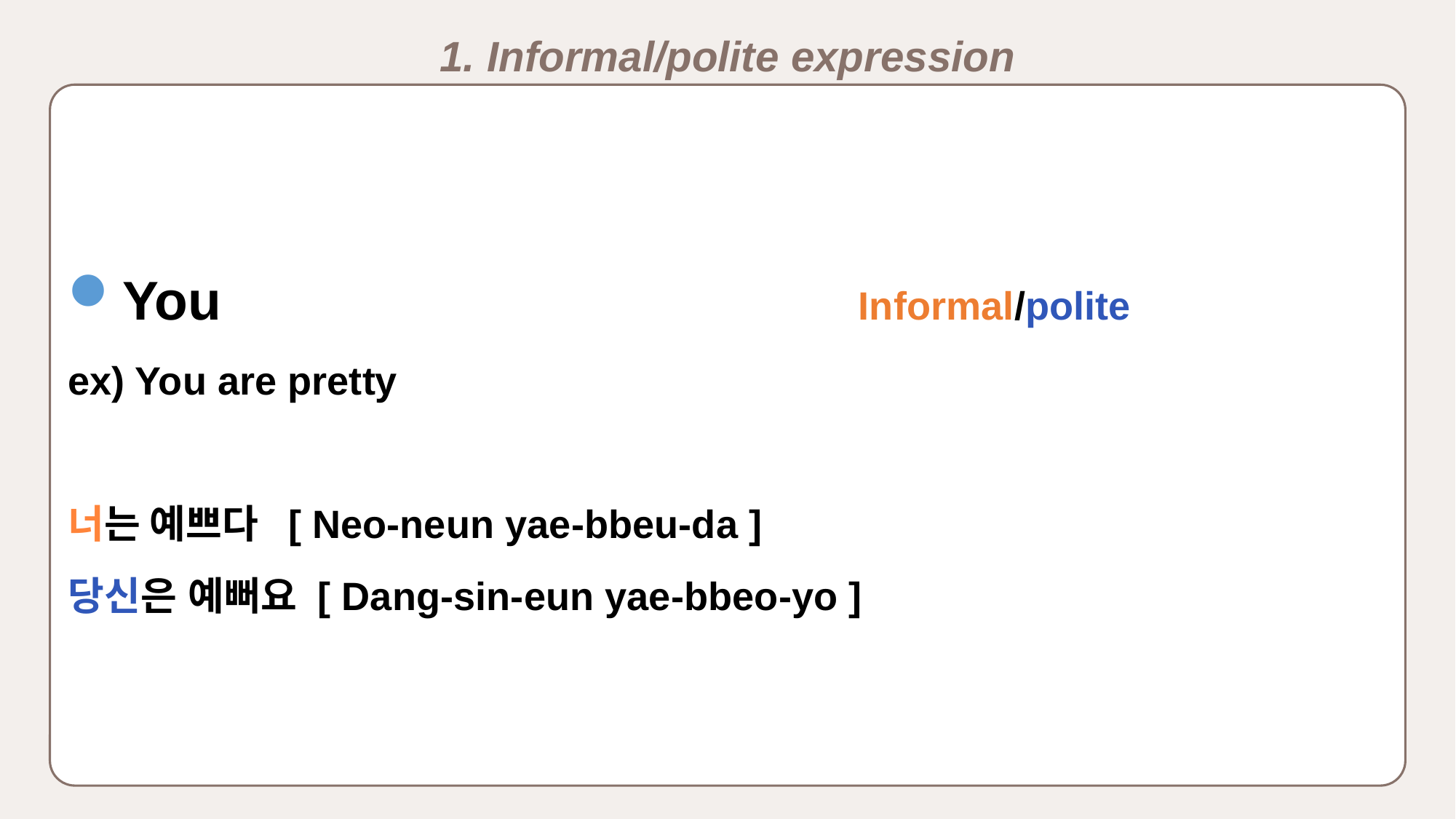

1. Informal/polite expression
You                                                          Informal/polite
ex) You are pretty

너는 예쁘다  [ Neo-neun yae-bbeu-da ]
당신은 예뻐요 [ Dang-sin-eun yae-bbeo-yo ]